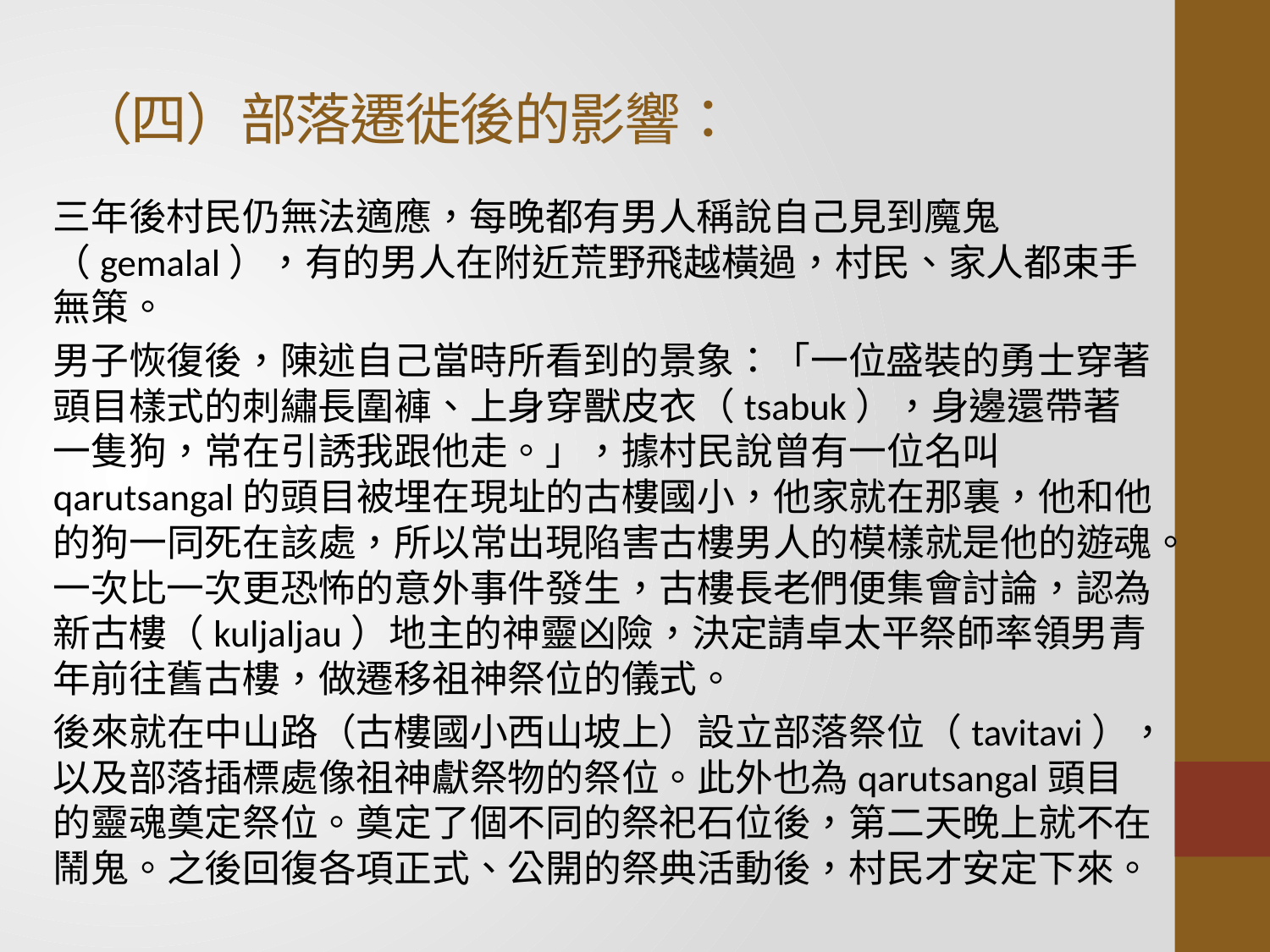

# （四）部落遷徙後的影響：
三年後村民仍無法適應，每晚都有男人稱說自己見到魔鬼（gemalal），有的男人在附近荒野飛越橫過，村民、家人都束手無策。
男子恢復後，陳述自己當時所看到的景象：「一位盛裝的勇士穿著頭目樣式的刺繡長圍褲、上身穿獸皮衣（tsabuk），身邊還帶著一隻狗，常在引誘我跟他走。」，據村民說曾有一位名叫qarutsangal的頭目被埋在現址的古樓國小，他家就在那裏，他和他的狗一同死在該處，所以常出現陷害古樓男人的模樣就是他的遊魂。一次比一次更恐怖的意外事件發生，古樓長老們便集會討論，認為新古樓（kuljaljau）地主的神靈凶險，決定請卓太平祭師率領男青年前往舊古樓，做遷移祖神祭位的儀式。
後來就在中山路（古樓國小西山坡上）設立部落祭位（tavitavi），以及部落插標處像祖神獻祭物的祭位。此外也為qarutsangal頭目的靈魂奠定祭位。奠定了個不同的祭祀石位後，第二天晚上就不在鬧鬼。之後回復各項正式、公開的祭典活動後，村民才安定下來。